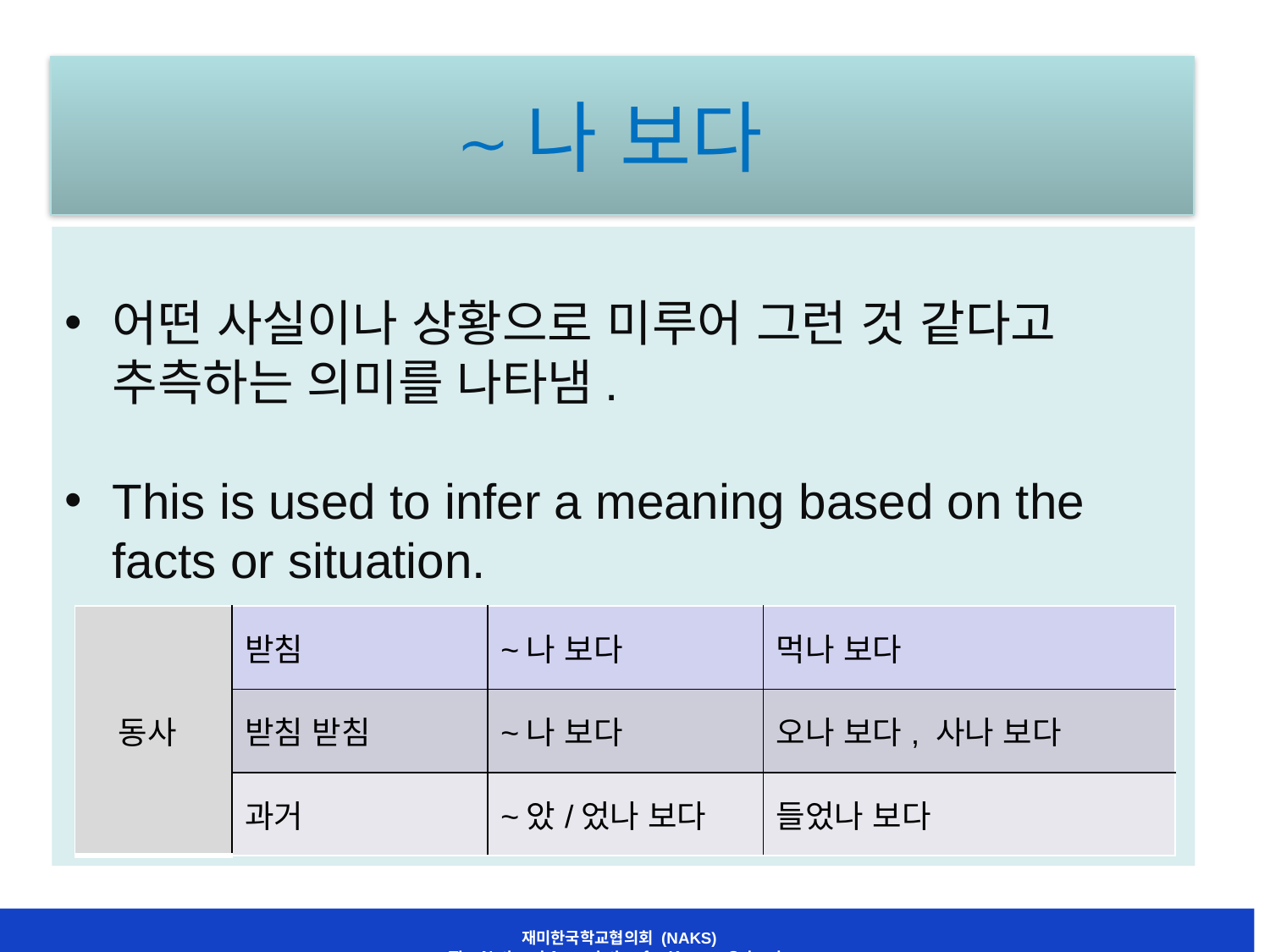

# ~나 보다

어떤 사실이나 상황으로 미루어 그런 것 같다고 추측하는 의미를 나타냄.

This is used to infer a meaning based on the facts or situation.
| 동사 | 받침 | ~나 보다 | 먹나 보다 |
| --- | --- | --- | --- |
|  | 받침 받침 | ~나 보다 | 오나 보다, 사나 보다 |
|  | 과거 | ~았/었나 보다 | 들었나 보다 |
재미한국학교협의회 (NAKS)
The National Association for Korean Schools